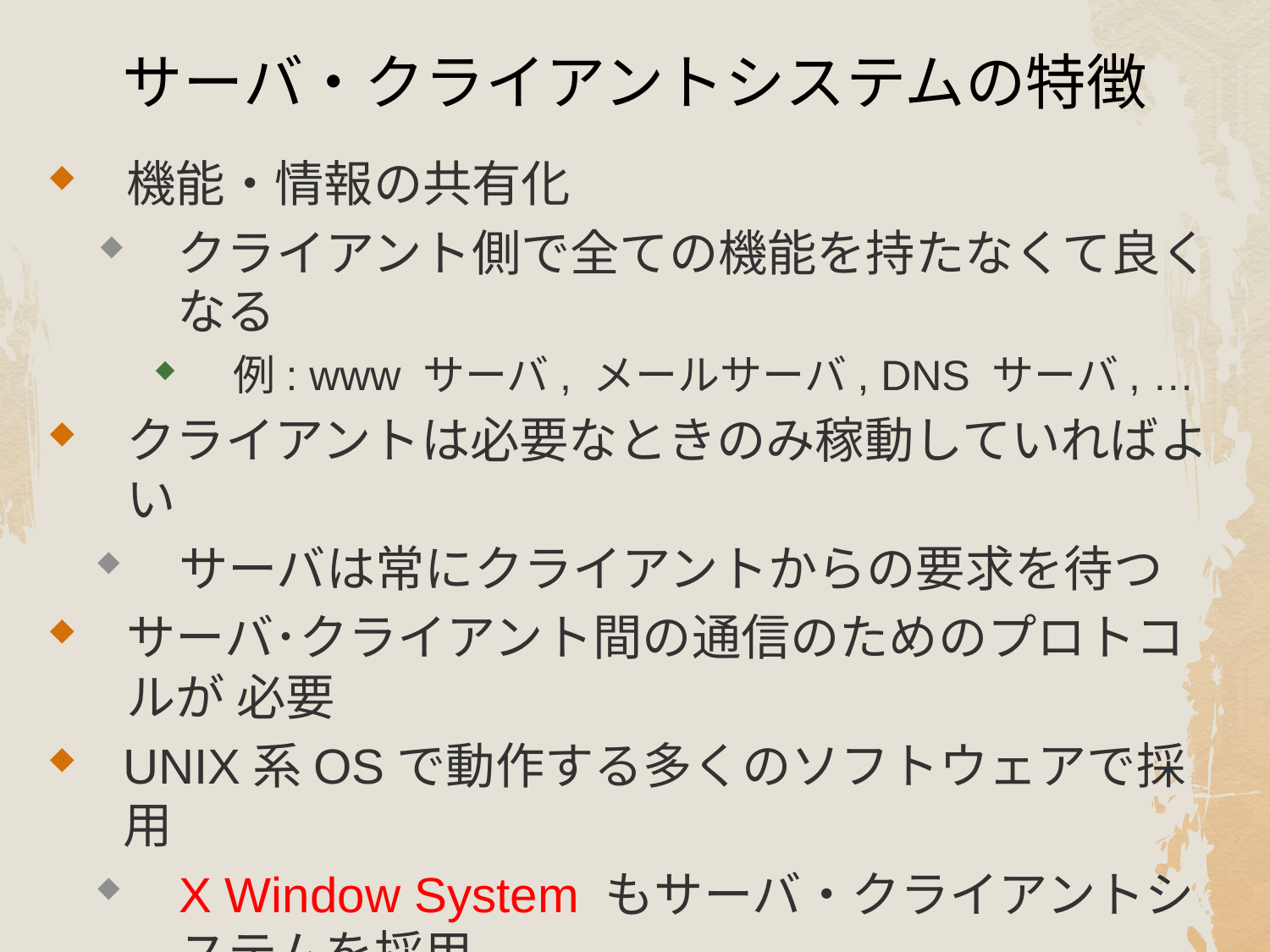

# サーバ・クライアントシステムの特徴
機能・情報の共有化
クライアント側で全ての機能を持たなくて良くなる
例: www サーバ, メールサーバ, DNS サーバ, …
クライアントは必要なときのみ稼動していればよい
サーバは常にクライアントからの要求を待つ
サーバ･クライアント間の通信のためのプロトコルが 必要
UNIX系OSで動作する多くのソフトウェアで採用
X Window System もサーバ・クライアントシステムを採用